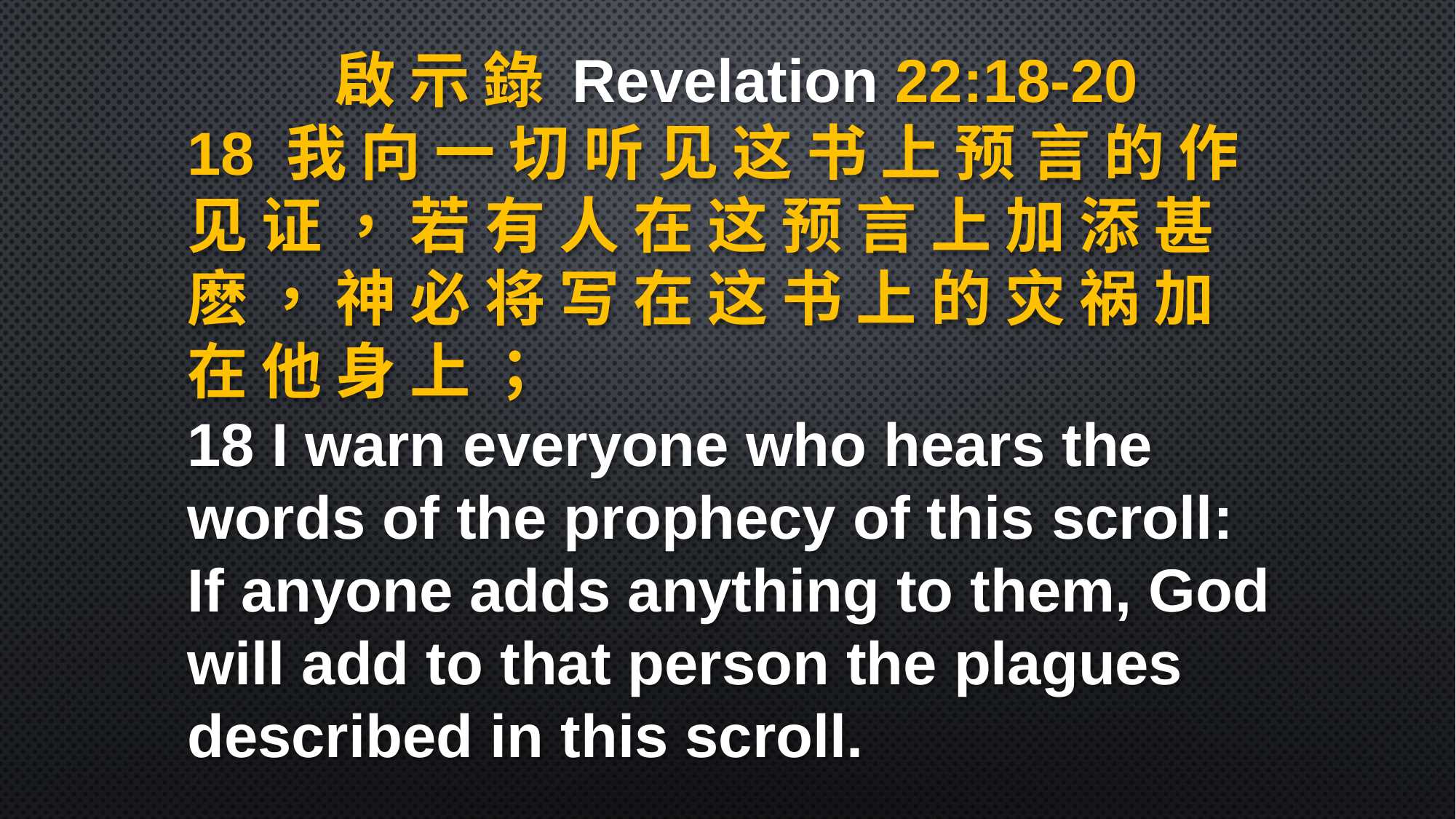

啟 示 錄 Revelation 22:18-20
18 我 向 一 切 听 见 这 书 上 预 言 的 作 见 证 ， 若 有 人 在 这 预 言 上 加 添 甚 麽 ， 神 必 将 写 在 这 书 上 的 灾 祸 加 在 他 身 上 ；
18 I warn everyone who hears the words of the prophecy of this scroll: If anyone adds anything to them, God will add to that person the plagues described in this scroll.